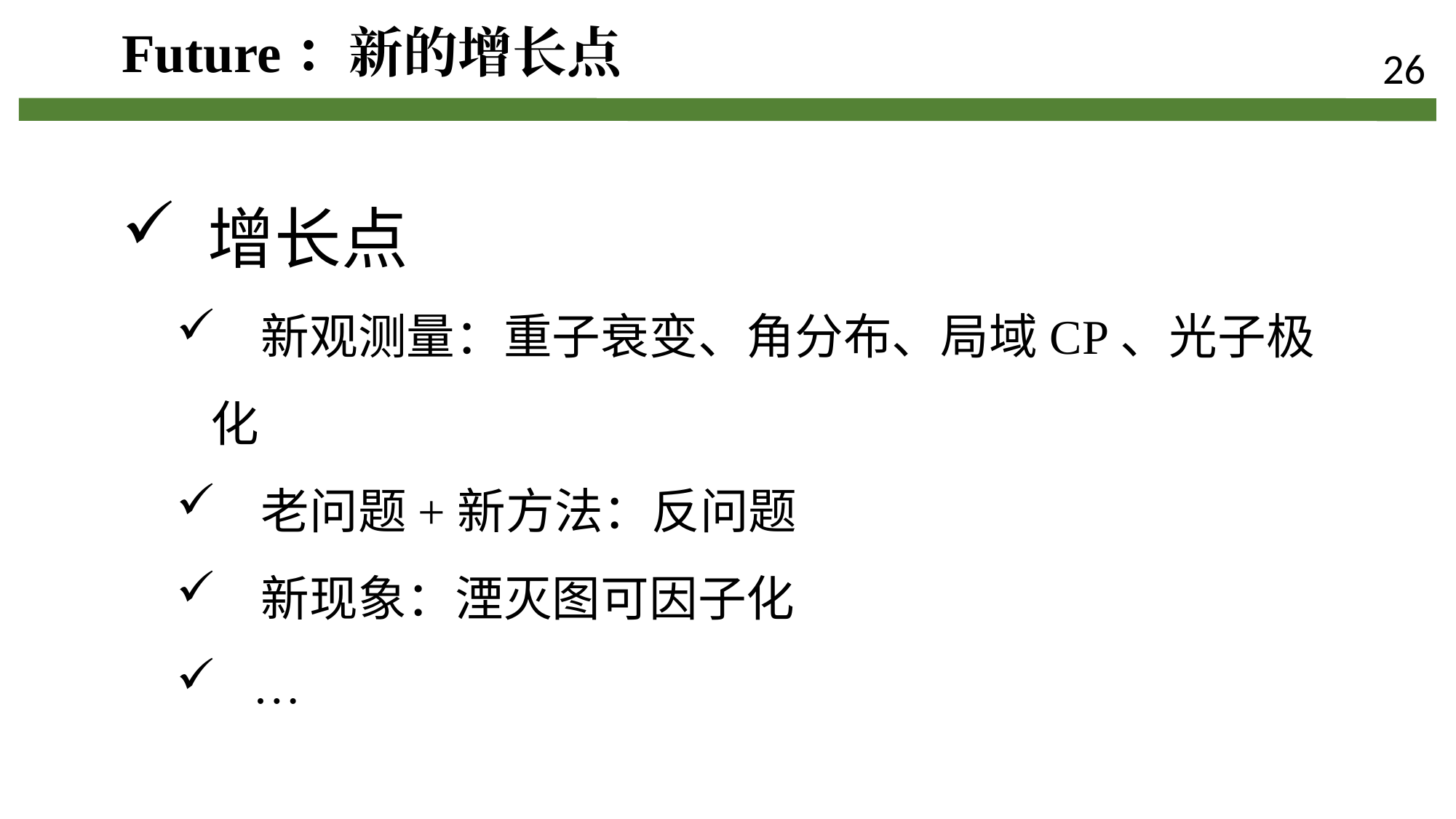

Future：新的增长点
26

 增长点
   新观测量：重子衰变、角分布、局域CP、光子极化
   老问题+新方法：反问题
   新现象：湮灭图可因子化
   …